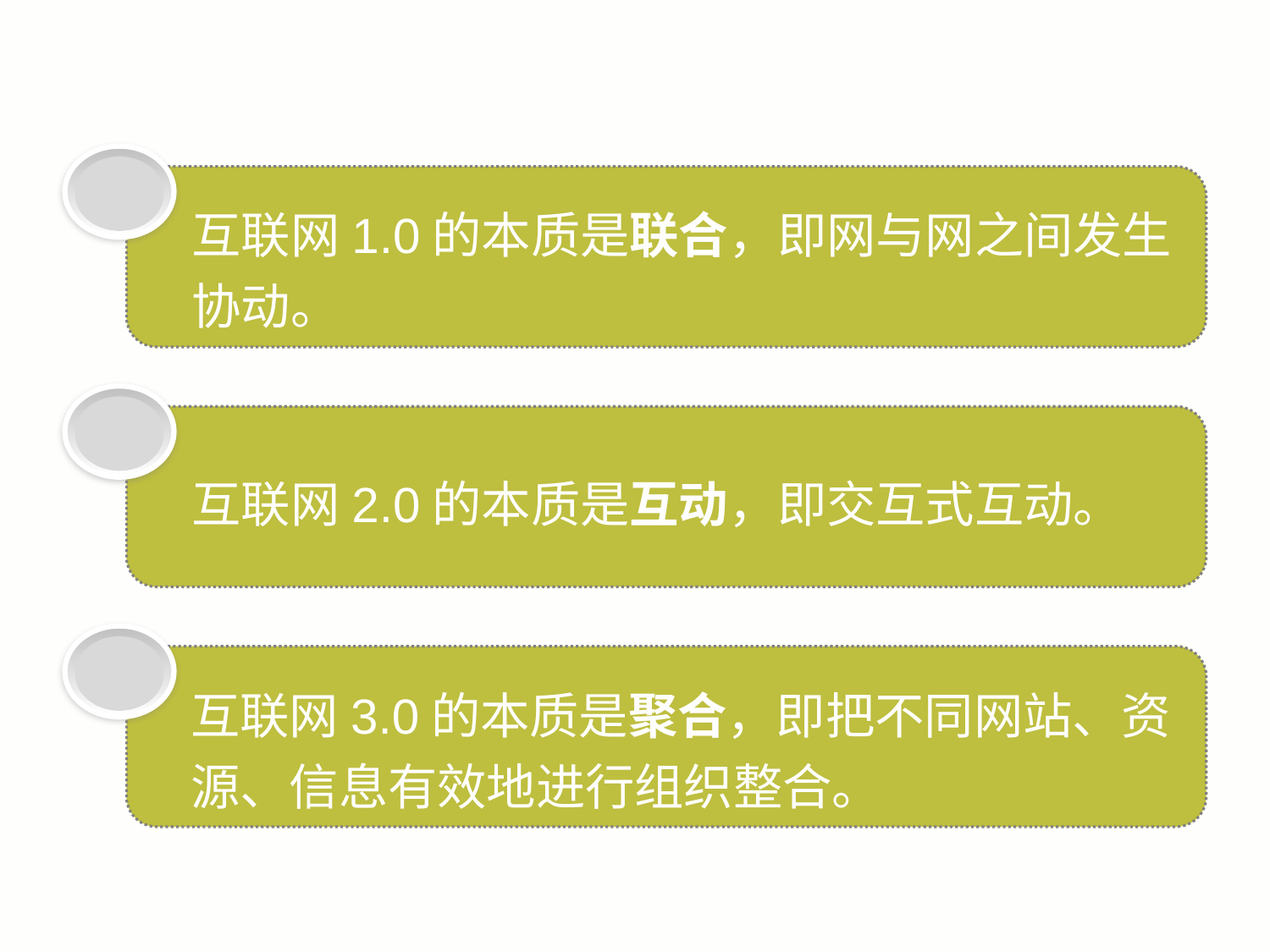

互联网1.0的本质是联合，即网与网之间发生协动。

互联网2.0的本质是互动，即交互式互动。

互联网3.0的本质是聚合，即把不同网站、资源、信息有效地进行组织整合。